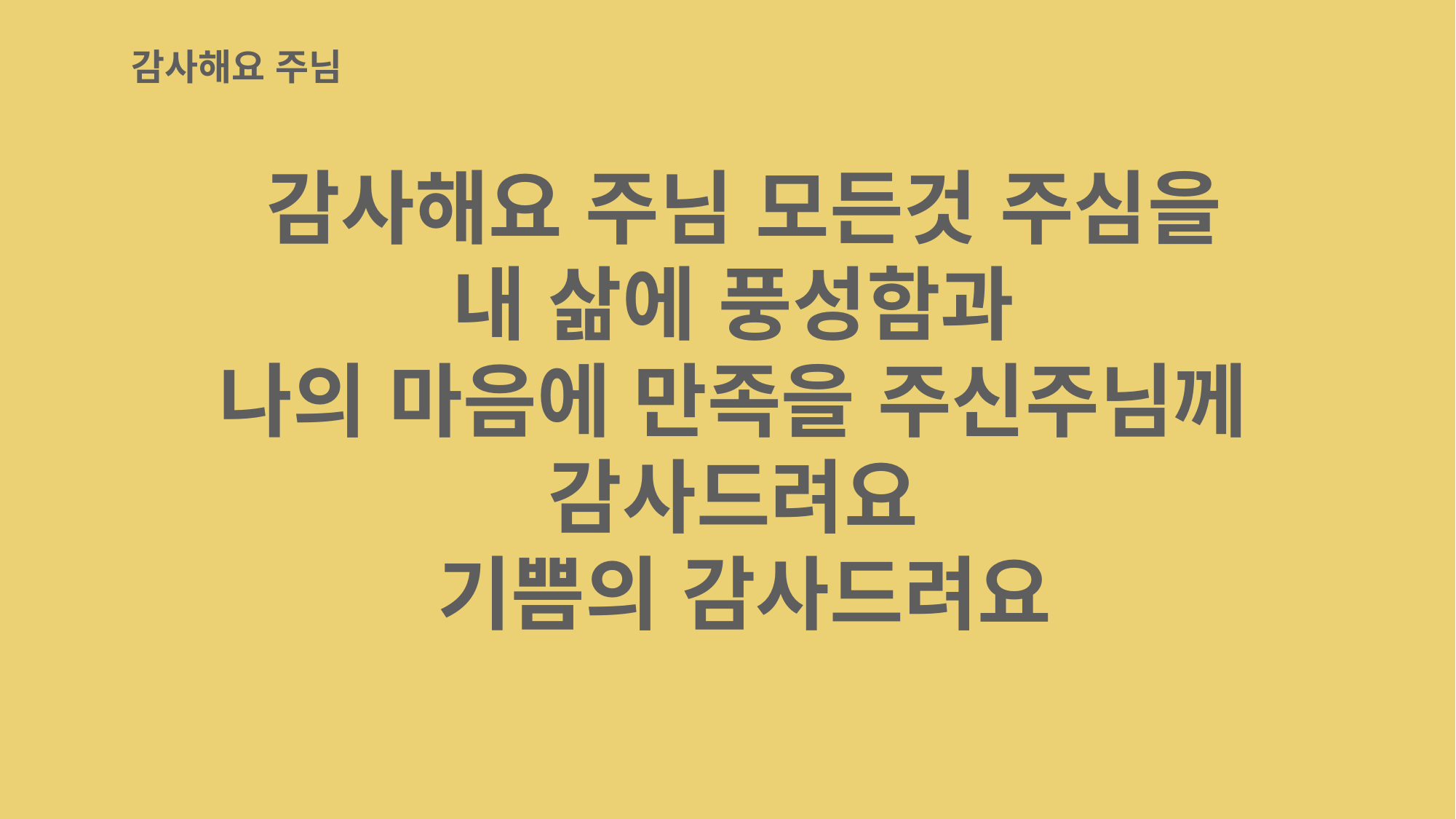

감사해요 주님

감사해요 주님 모든것 주심을
내 삶에 풍성함과
나의 마음에 만족을 주신주님께
감사드려요
기쁨의 감사드려요
#